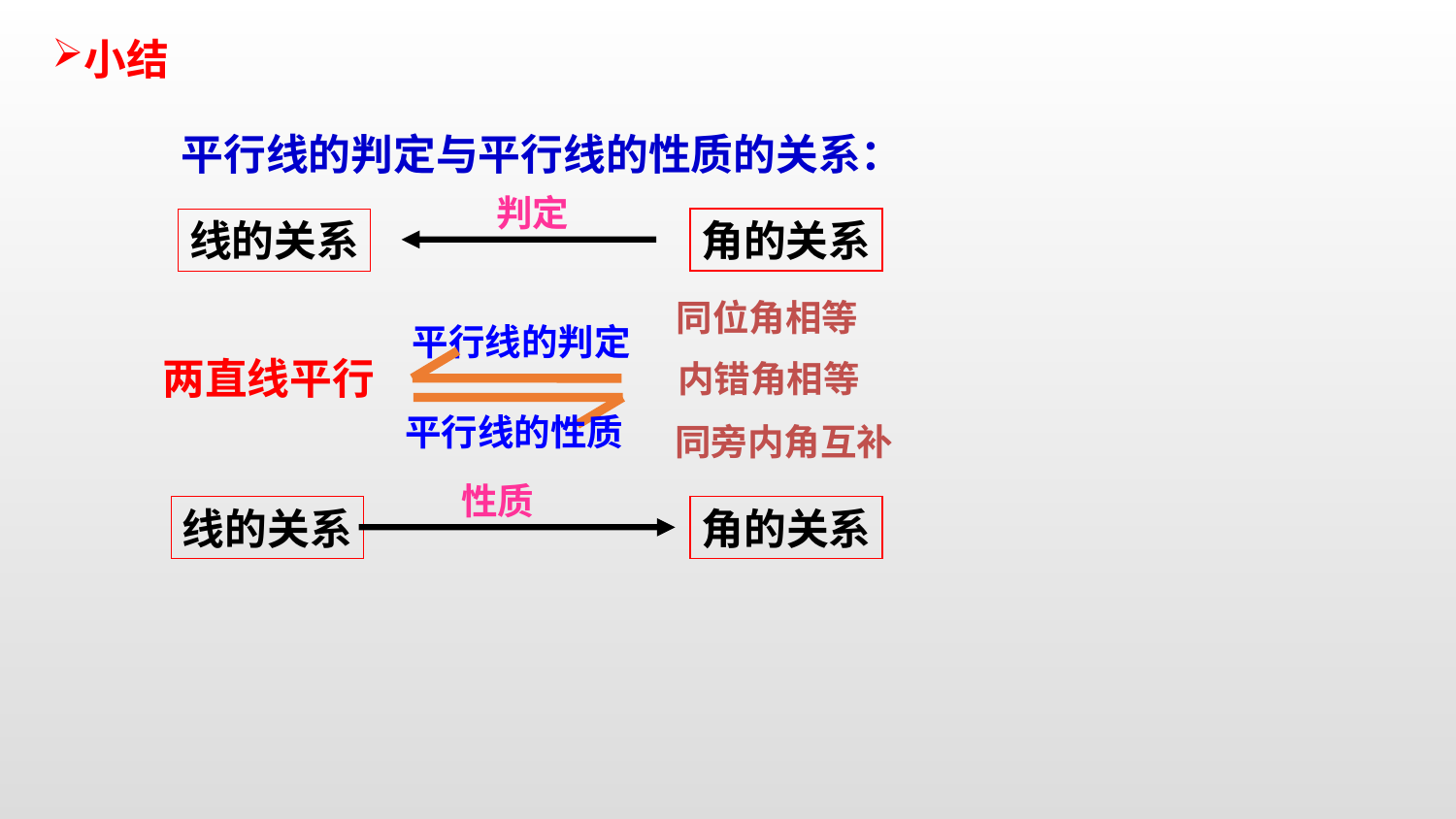

小结
平行线的判定与平行线的性质的关系：
判定
角的关系
线的关系

同位角相等
平行线的判定
两直线平行
内错角相等

平行线的性质
同旁内角互补
性质
线的关系
角的关系